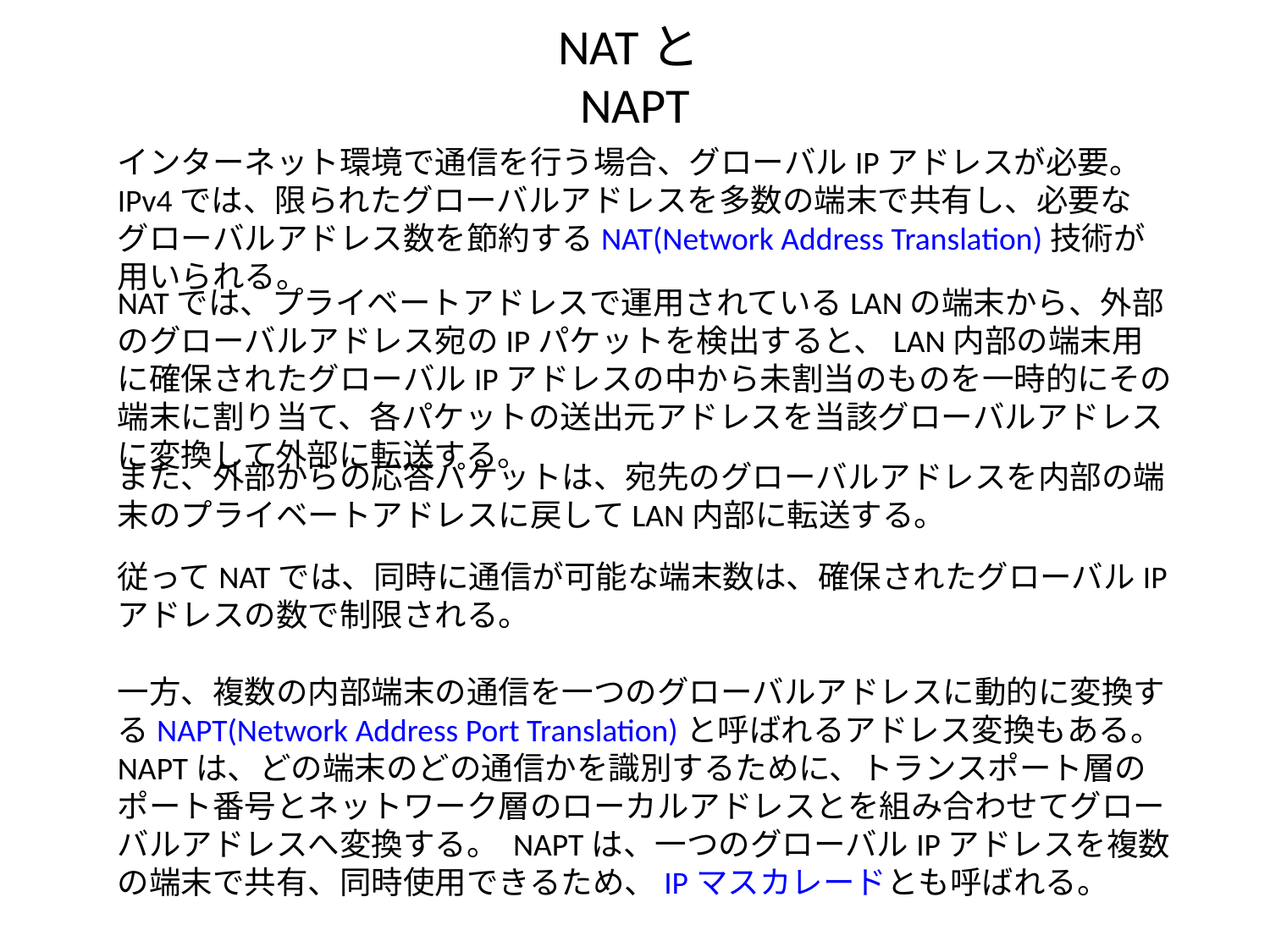

# NATとNAPT
インターネット環境で通信を行う場合、グローバルIPアドレスが必要。IPv4では、限られたグローバルアドレスを多数の端末で共有し、必要なグローバルアドレス数を節約するNAT(Network Address Translation)技術が用いられる。
NATでは、プライベートアドレスで運用されているLANの端末から、外部のグローバルアドレス宛のIPパケットを検出すると、LAN内部の端末用に確保されたグローバルIPアドレスの中から未割当のものを一時的にその端末に割り当て、各パケットの送出元アドレスを当該グローバルアドレスに変換して外部に転送する。
また、外部からの応答パケットは、宛先のグローバルアドレスを内部の端末のプライベートアドレスに戻してLAN内部に転送する。
従ってNATでは、同時に通信が可能な端末数は、確保されたグローバルIPアドレスの数で制限される。
一方、複数の内部端末の通信を一つのグローバルアドレスに動的に変換するNAPT(Network Address Port Translation)と呼ばれるアドレス変換もある。NAPTは、どの端末のどの通信かを識別するために、トランスポート層のポート番号とネットワーク層のローカルアドレスとを組み合わせてグローバルアドレスへ変換する。 NAPTは、一つのグローバルIPアドレスを複数の端末で共有、同時使用できるため、IPマスカレードとも呼ばれる。